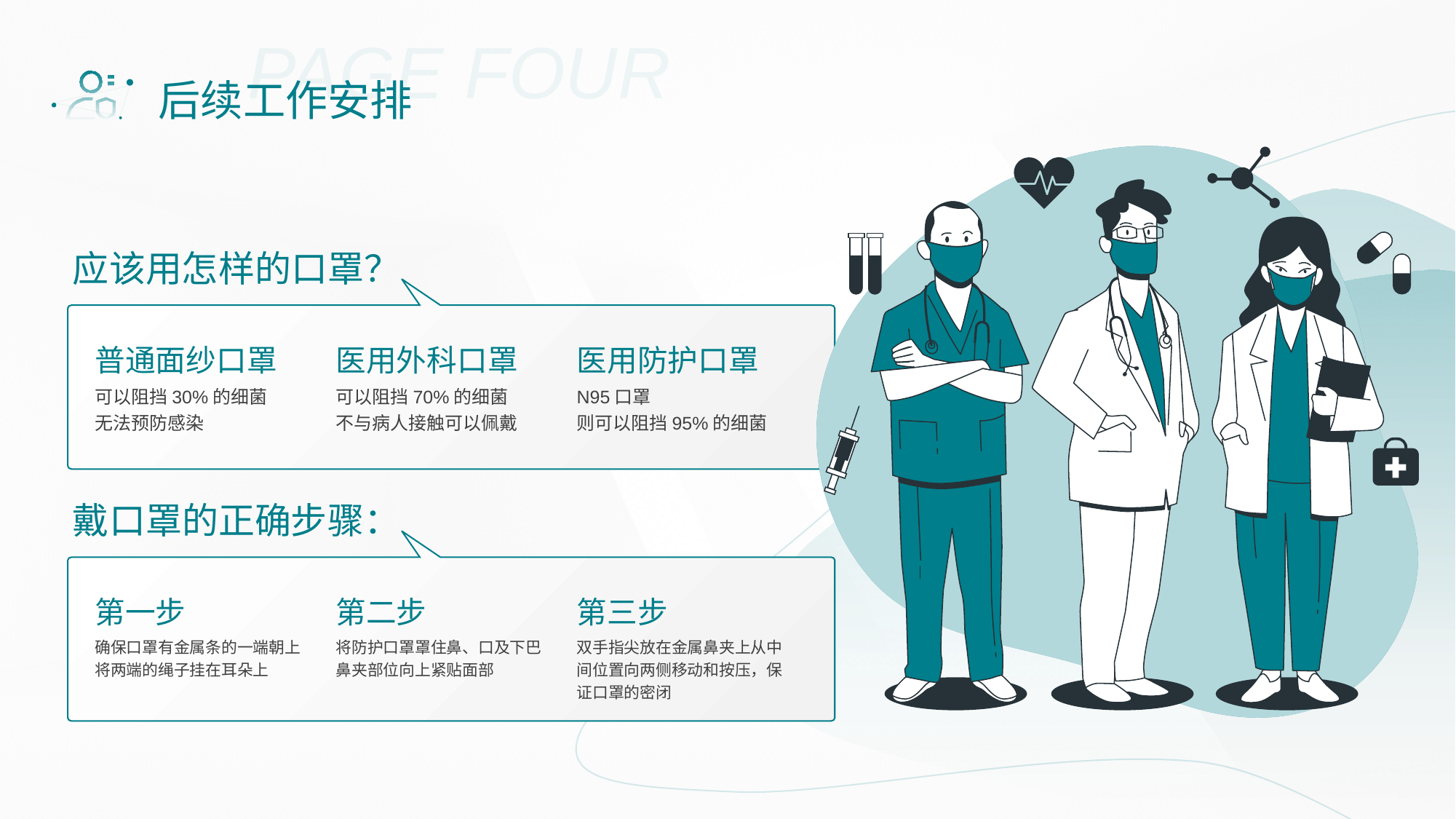

PAGE FOUR
后续工作安排

应该用怎样的口罩？

普通面纱口罩
医用外科口罩
医用防护口罩
可以阻挡30%的细菌
无法预防感染
可以阻挡70%的细菌
不与病人接触可以佩戴
N95口罩
则可以阻挡95%的细菌
戴口罩的正确步骤：

第一步
第二步
第三步
确保口罩有金属条的一端朝上
将两端的绳子挂在耳朵上
将防护口罩罩住鼻、口及下巴
鼻夹部位向上紧贴面部
双手指尖放在金属鼻夹上从中间位置向两侧移动和按压，保证口罩的密闭